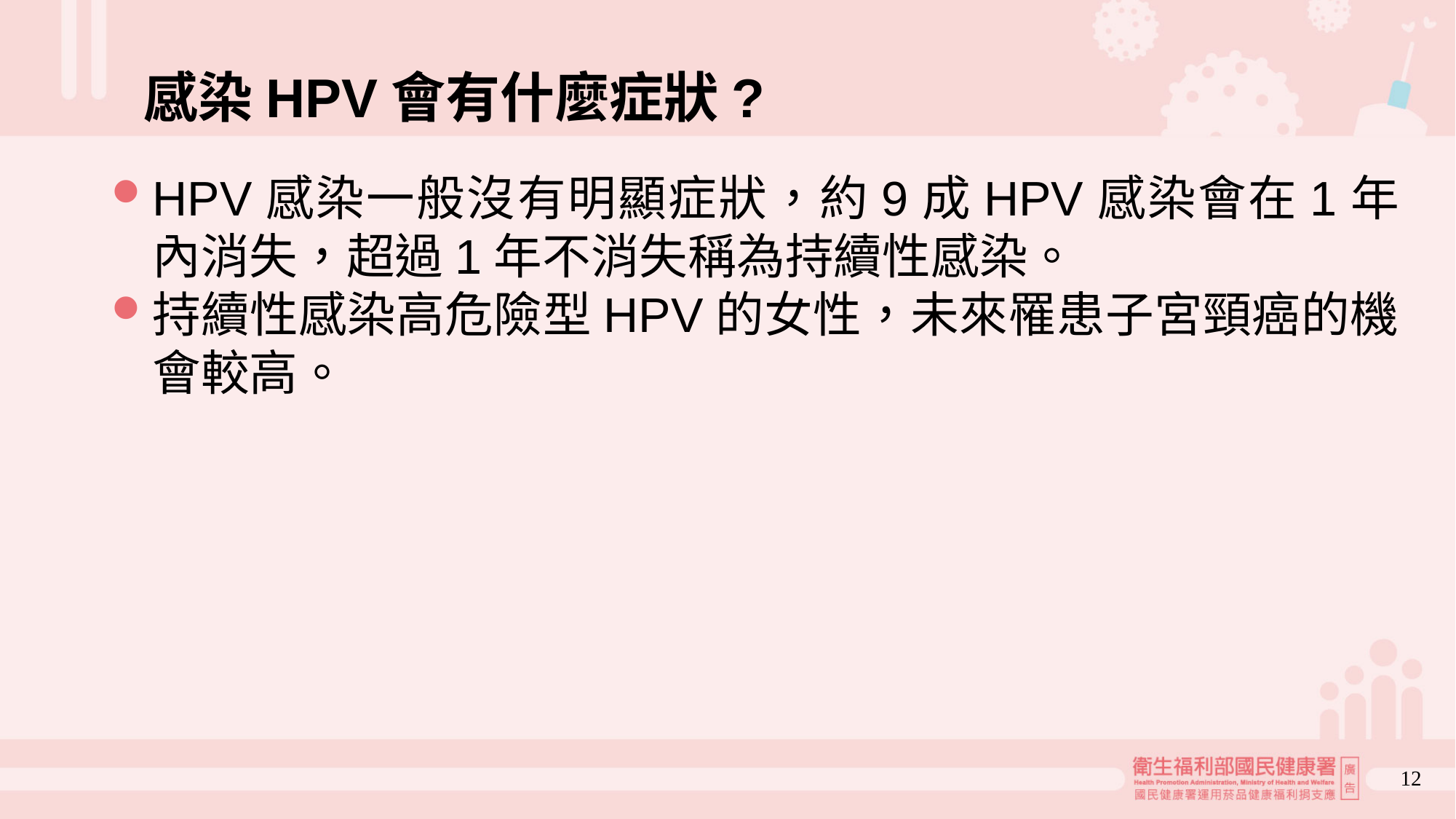

# 感染HPV會有什麼症狀?
HPV感染一般沒有明顯症狀，約9成HPV感染會在1年內消失，超過1年不消失稱為持續性感染。
持續性感染高危險型HPV的女性，未來罹患子宮頸癌的機會較高。
12